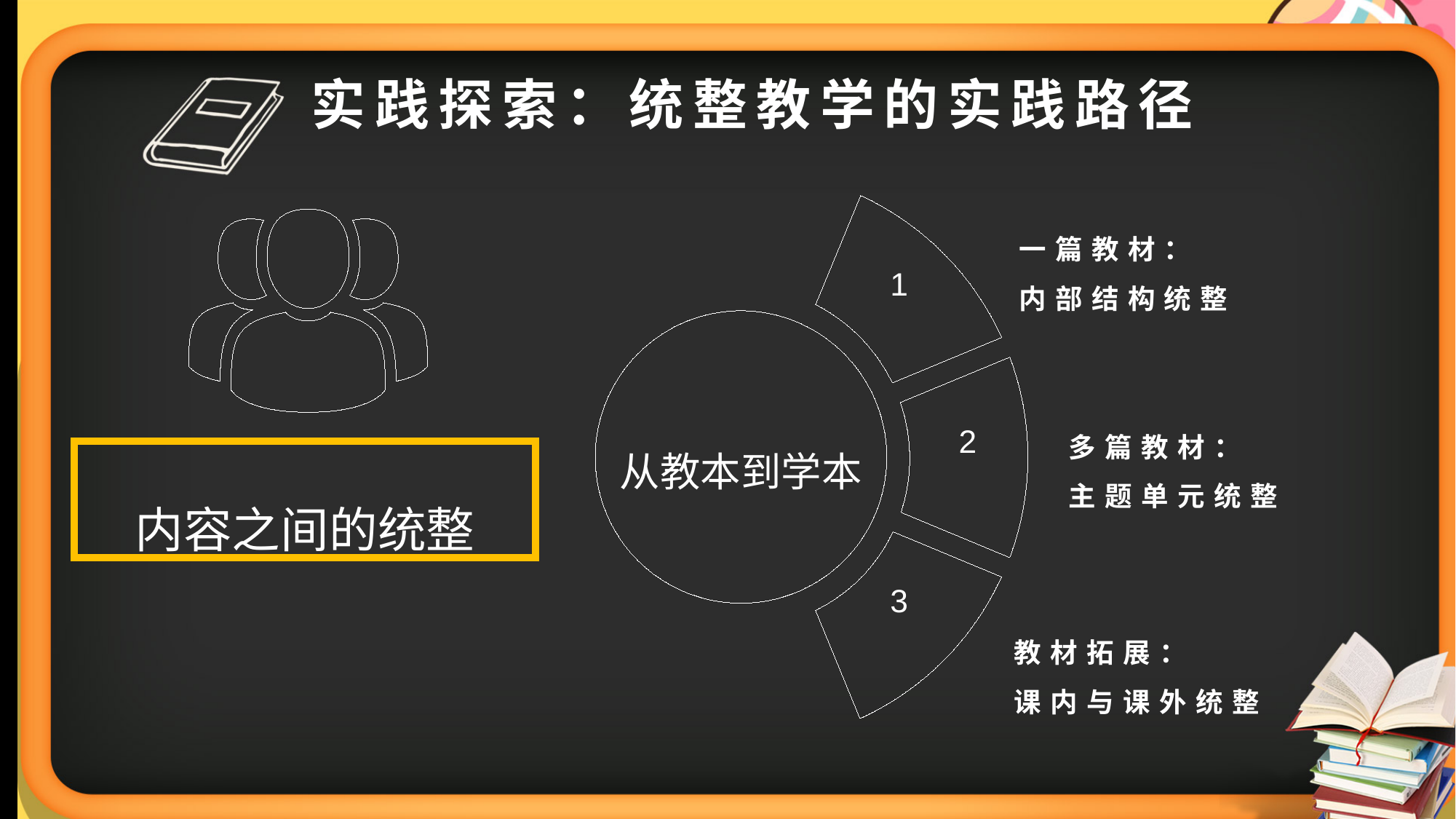

# 实践探索：统整教学的实践路径

一篇教材：
内部结构统整
1

从教本到学本
多篇教材：
主题单元统整
2
内容之间的统整

3
教材拓展：
课内与课外统整